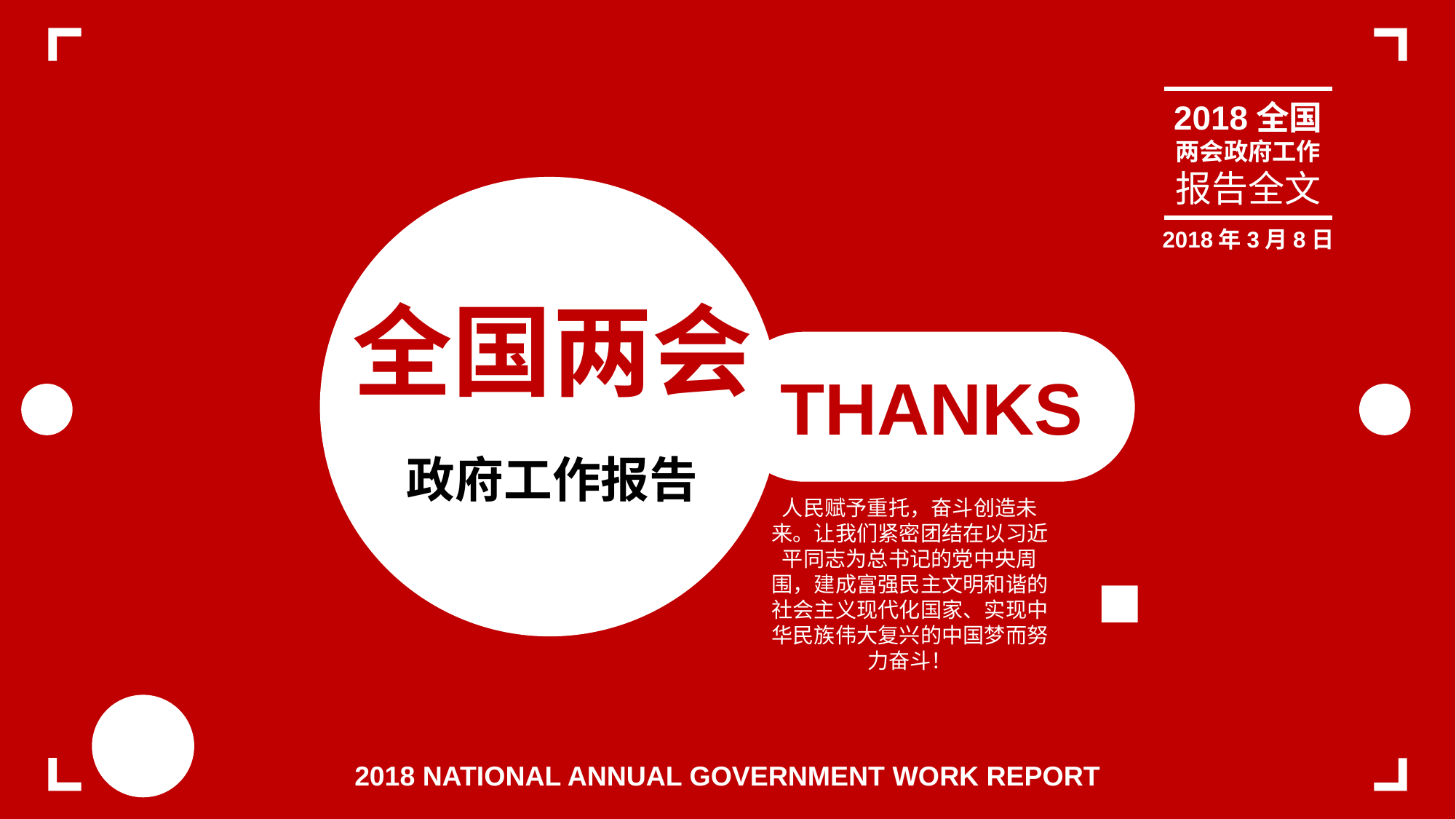

2018全国
两会政府工作
报告全文
2018年3月8日

全国两会
政府工作报告

THANKS

人民赋予重托，奋斗创造未来。让我们紧密团结在以习近平同志为总书记的党中央周围，建成富强民主文明和谐的社会主义现代化国家、实现中华民族伟大复兴的中国梦而努力奋斗！

2018 NATIONAL ANNUAL GOVERNMENT WORK REPORT